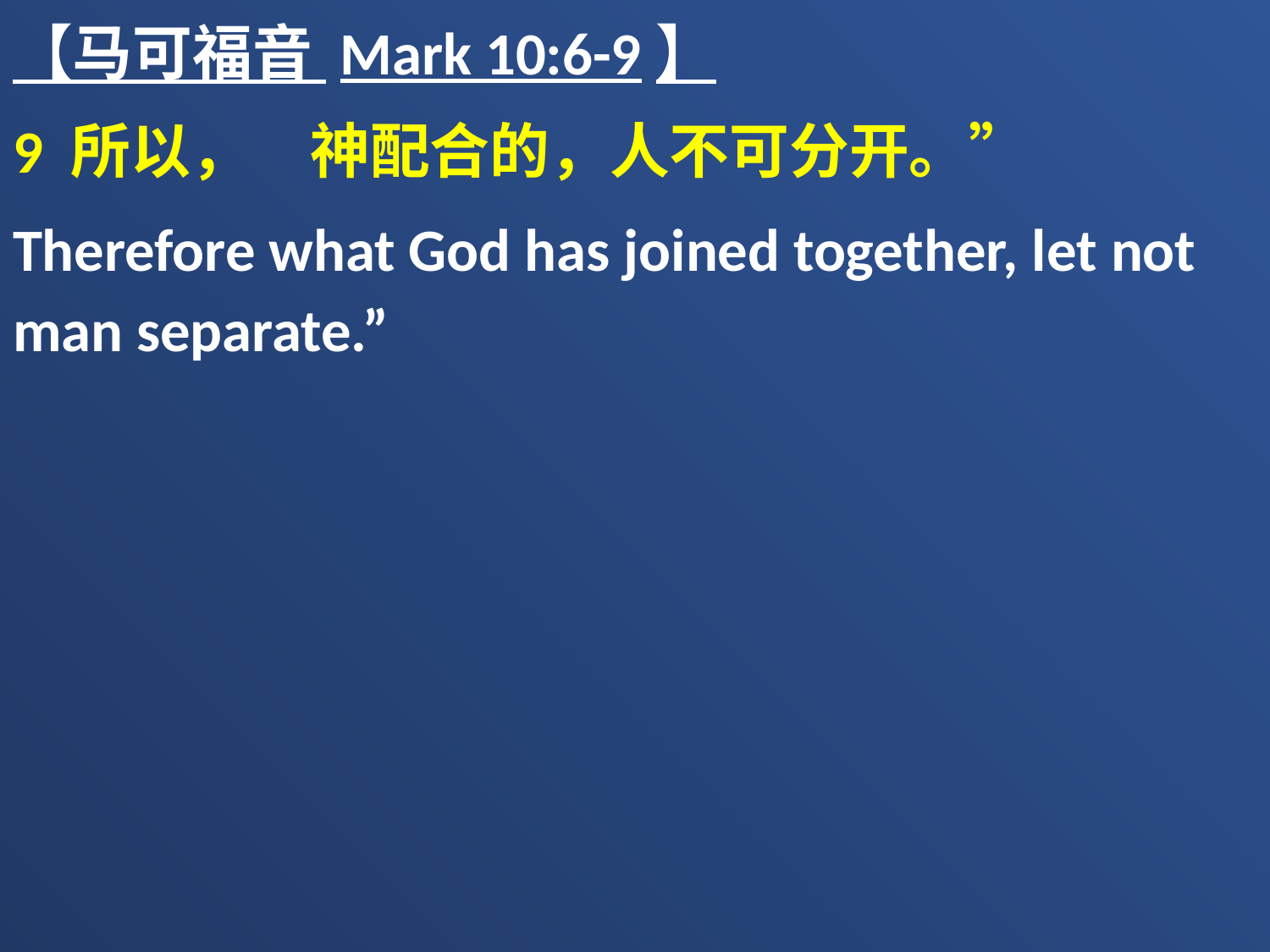

【马可福音 Mark 10:6-9】
9 所以，　神配合的，人不可分开。”
Therefore what God has joined together, let not man separate.”